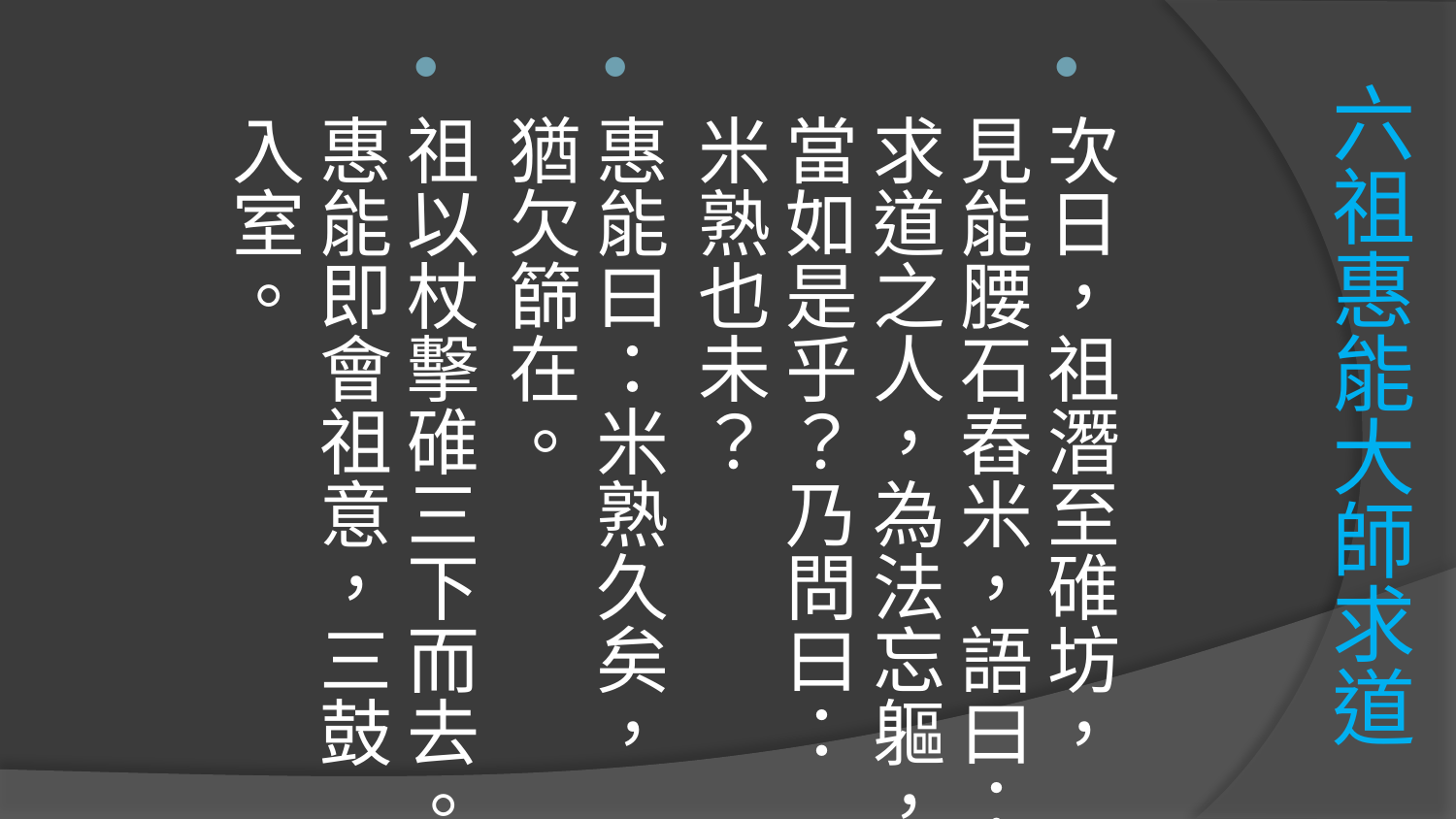

次日，祖潛至碓坊，見能腰石舂米，語曰：求道之人，為法忘軀，當如是乎？乃問曰：米熟也未？
惠能曰：米熟久矣，猶欠篩在。
祖以杖擊碓三下而去。惠能即會祖意，三鼓入室。

# 六祖惠能大師求道